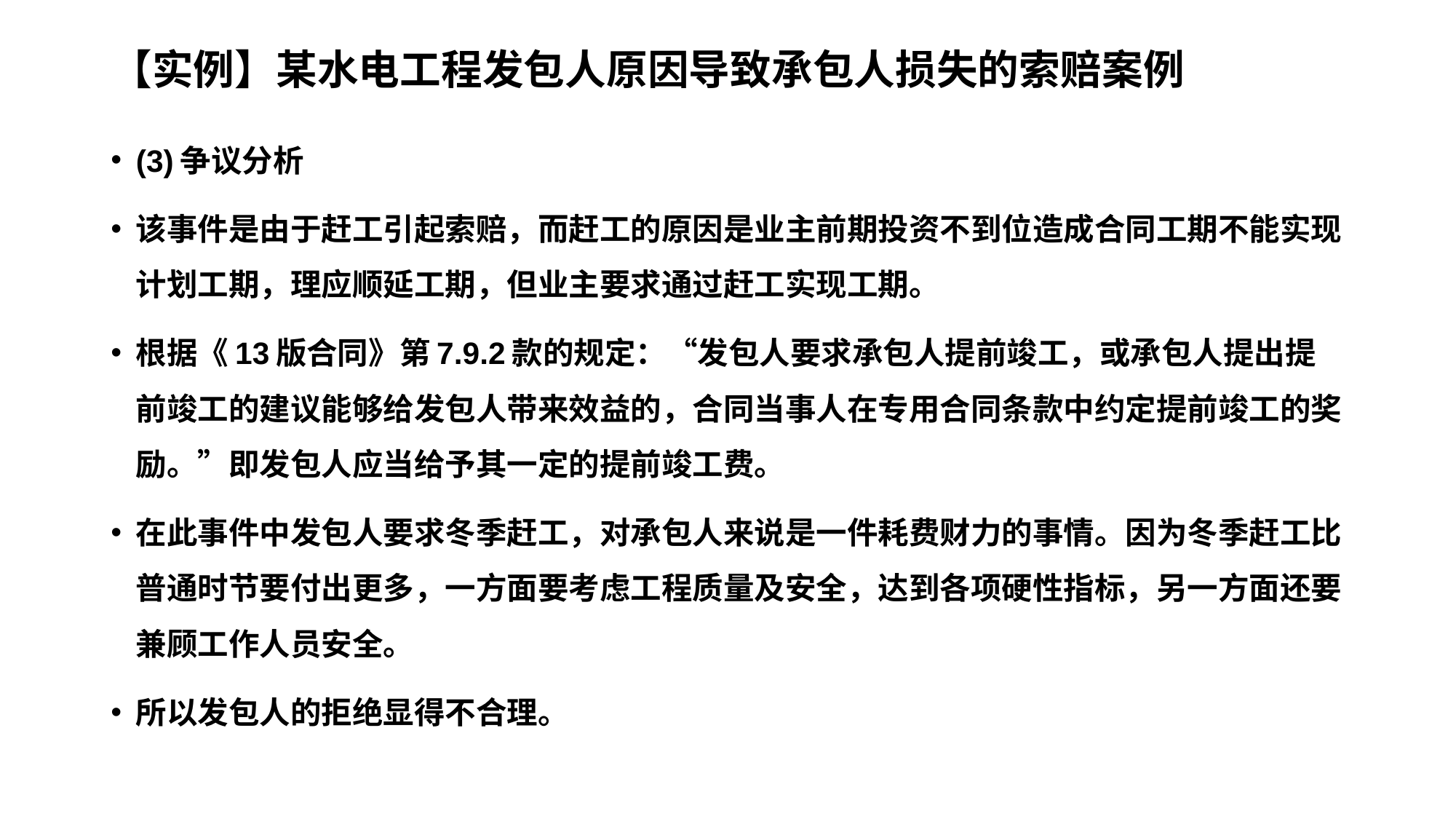

# 【实例】某水电工程发包人原因导致承包人损失的索赔案例
(3)争议分析
该事件是由于赶工引起索赔，而赶工的原因是业主前期投资不到位造成合同工期不能实现计划工期，理应顺延工期，但业主要求通过赶工实现工期。
根据《13版合同》第7.9.2款的规定：“发包人要求承包人提前竣工，或承包人提出提前竣工的建议能够给发包人带来效益的，合同当事人在专用合同条款中约定提前竣工的奖励。”即发包人应当给予其一定的提前竣工费。
在此事件中发包人要求冬季赶工，对承包人来说是一件耗费财力的事情。因为冬季赶工比普通时节要付出更多，一方面要考虑工程质量及安全，达到各项硬性指标，另一方面还要兼顾工作人员安全。
所以发包人的拒绝显得不合理。